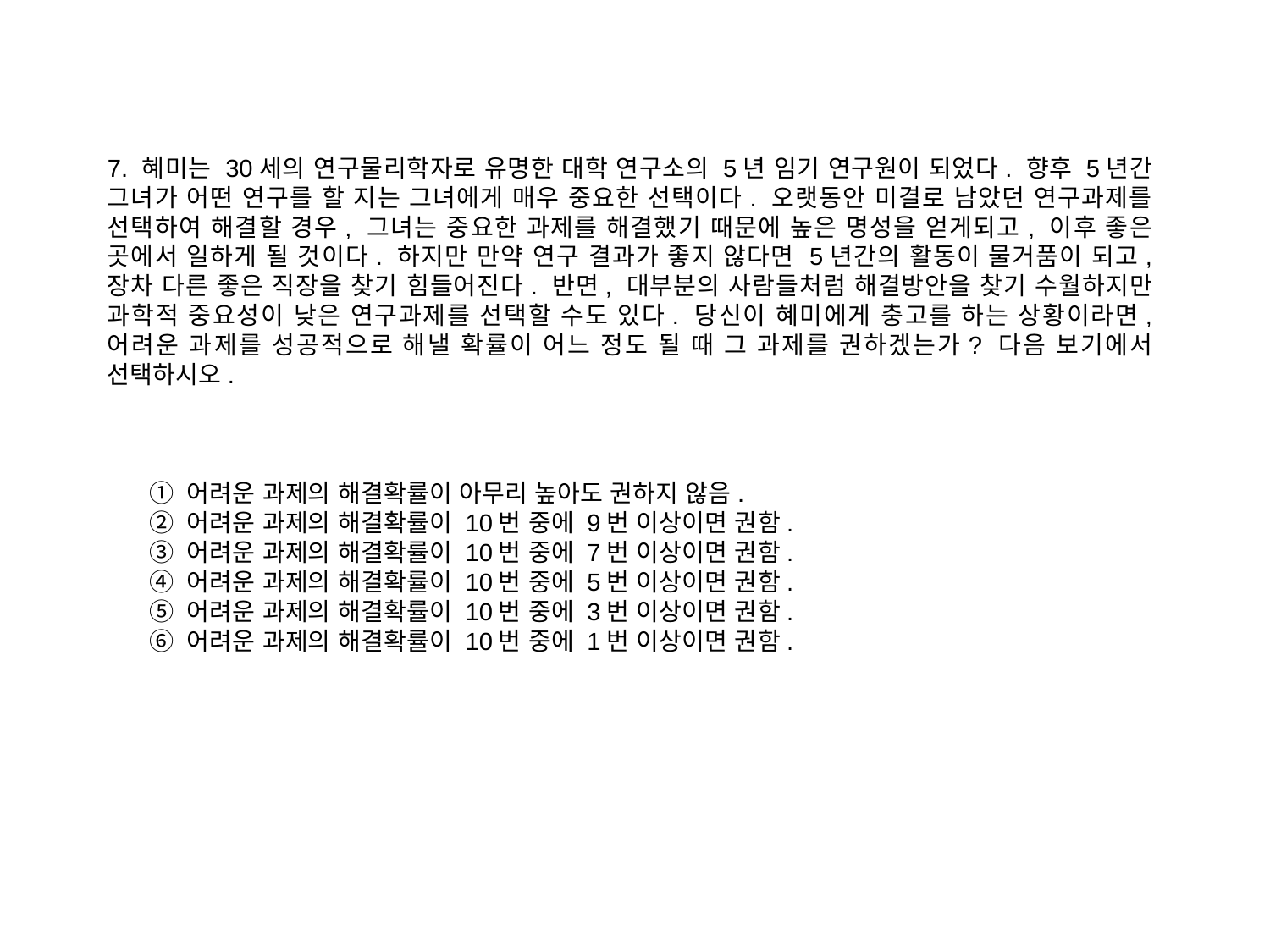

7. 혜미는 30세의 연구물리학자로 유명한 대학 연구소의 5년 임기 연구원이 되었다. 향후 5년간 그녀가 어떤 연구를 할 지는 그녀에게 매우 중요한 선택이다. 오랫동안 미결로 남았던 연구과제를 선택하여 해결할 경우, 그녀는 중요한 과제를 해결했기 때문에 높은 명성을 얻게되고, 이후 좋은 곳에서 일하게 될 것이다. 하지만 만약 연구 결과가 좋지 않다면 5년간의 활동이 물거품이 되고, 장차 다른 좋은 직장을 찾기 힘들어진다. 반면, 대부분의 사람들처럼 해결방안을 찾기 수월하지만 과학적 중요성이 낮은 연구과제를 선택할 수도 있다. 당신이 혜미에게 충고를 하는 상황이라면, 어려운 과제를 성공적으로 해낼 확률이 어느 정도 될 때 그 과제를 권하겠는가? 다음 보기에서 선택하시오.

      ① 어려운 과제의 해결확률이 아무리 높아도 권하지 않음.
      ② 어려운 과제의 해결확률이 10번 중에 9번 이상이면 권함.
      ③ 어려운 과제의 해결확률이 10번 중에 7번 이상이면 권함.
      ④ 어려운 과제의 해결확률이 10번 중에 5번 이상이면 권함.
      ⑤ 어려운 과제의 해결확률이 10번 중에 3번 이상이면 권함.
      ⑥ 어려운 과제의 해결확률이 10번 중에 1번 이상이면 권함.